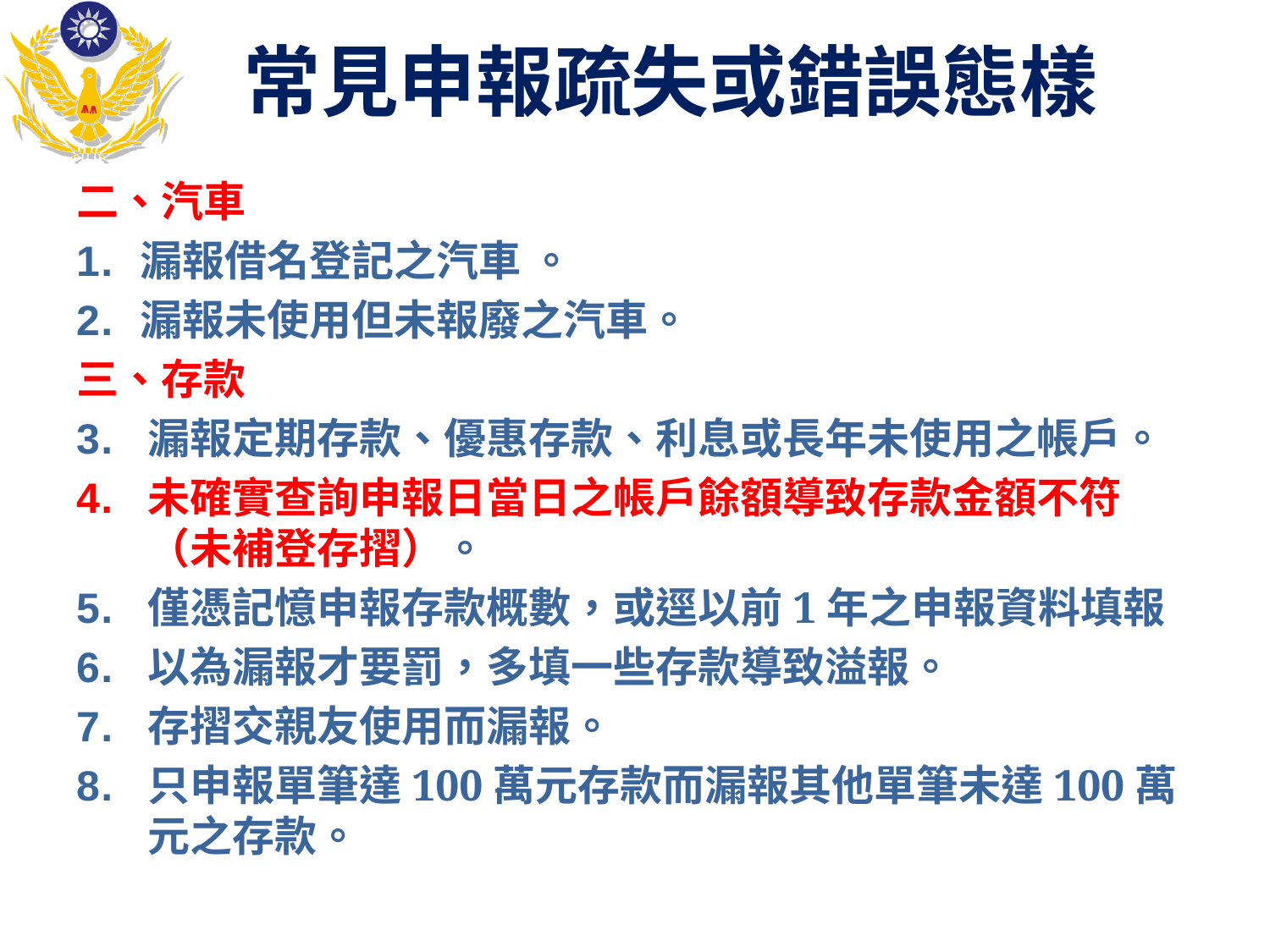

# 常見申報疏失或錯誤態樣
二、汽車
漏報借名登記之汽車 。
漏報未使用但未報廢之汽車。
三、存款
漏報定期存款、優惠存款、利息或長年未使用之帳戶。
未確實查詢申報日當日之帳戶餘額導致存款金額不符（未補登存摺）。
僅憑記憶申報存款概數，或逕以前1年之申報資料填報
以為漏報才要罰，多填一些存款導致溢報。
存摺交親友使用而漏報。
只申報單筆達100萬元存款而漏報其他單筆未達100萬元之存款。